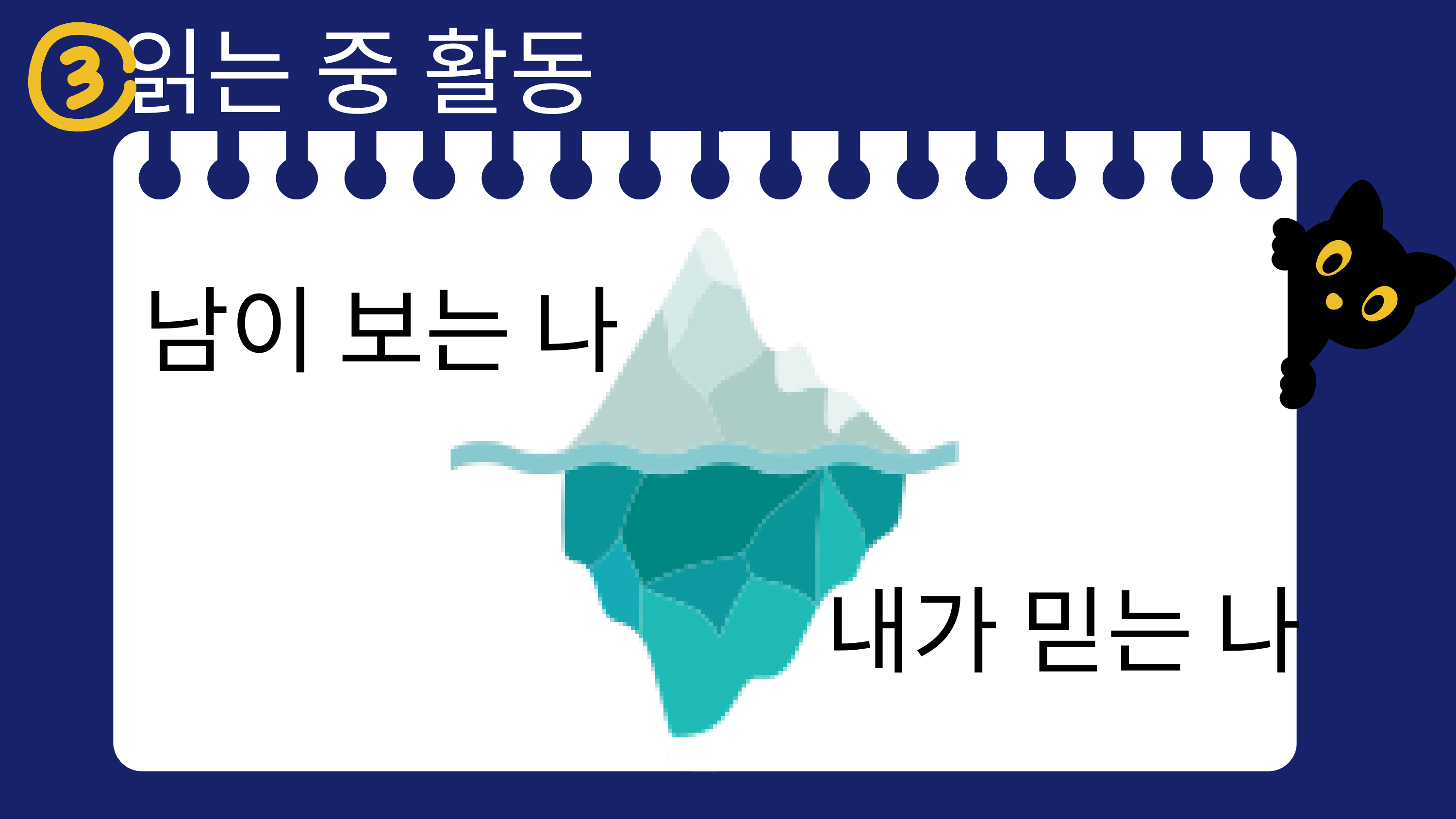

읽는 중 활동

남이 보는 나
내가 믿는 나